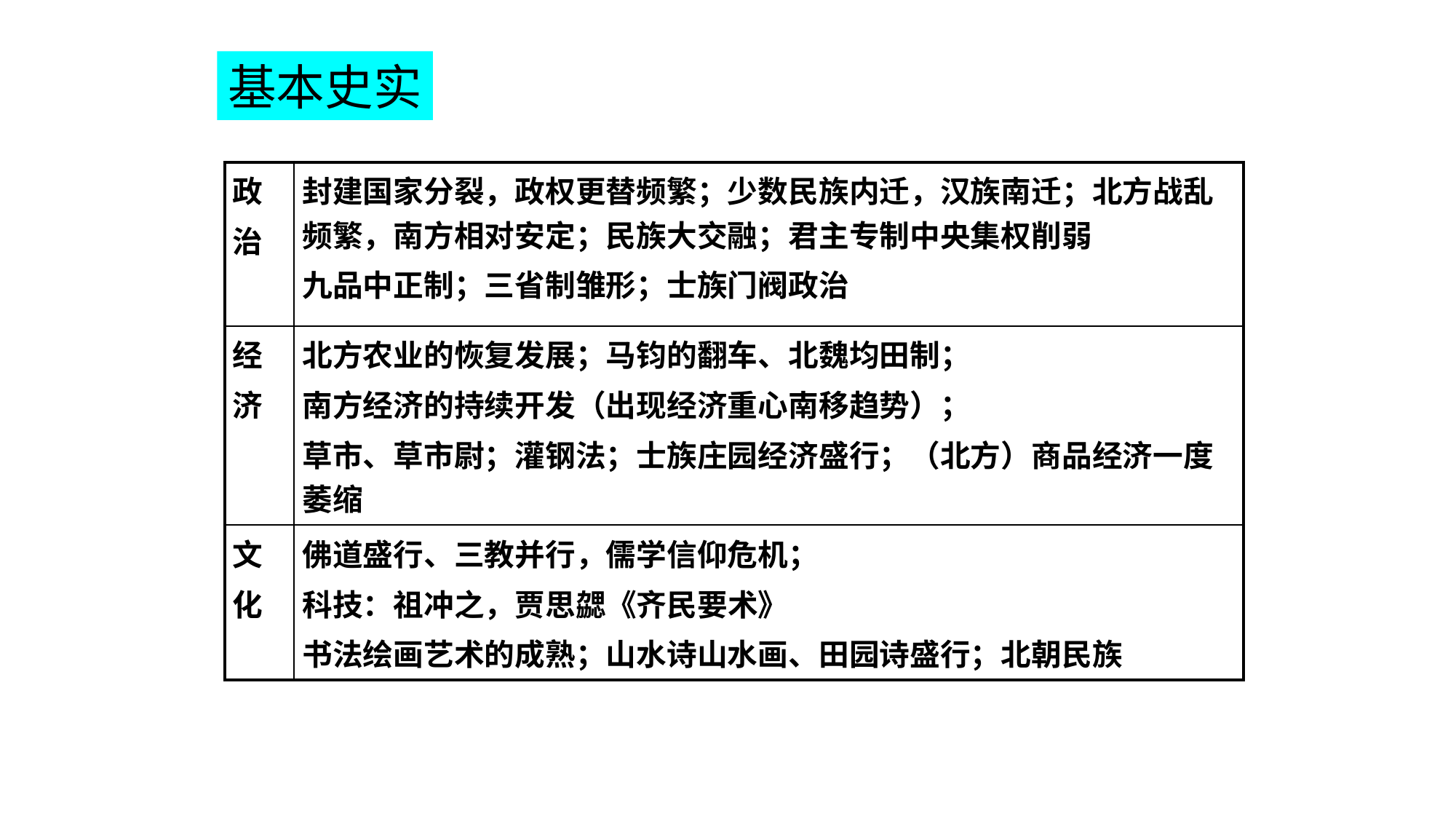

基本史实
| 政 治 | 封建国家分裂，政权更替频繁；少数民族内迁，汉族南迁；北方战乱频繁，南方相对安定；民族大交融；君主专制中央集权削弱 九品中正制；三省制雏形；士族门阀政治 |
| --- | --- |
| 经 济 | 北方农业的恢复发展；马钧的翻车、北魏均田制； 南方经济的持续开发（出现经济重心南移趋势）； 草市、草市尉；灌钢法；士族庄园经济盛行；（北方）商品经济一度萎缩 |
| 文 化 | 佛道盛行、三教并行，儒学信仰危机； 科技：祖冲之，贾思勰《齐民要术》 书法绘画艺术的成熟；山水诗山水画、田园诗盛行；北朝民族 |